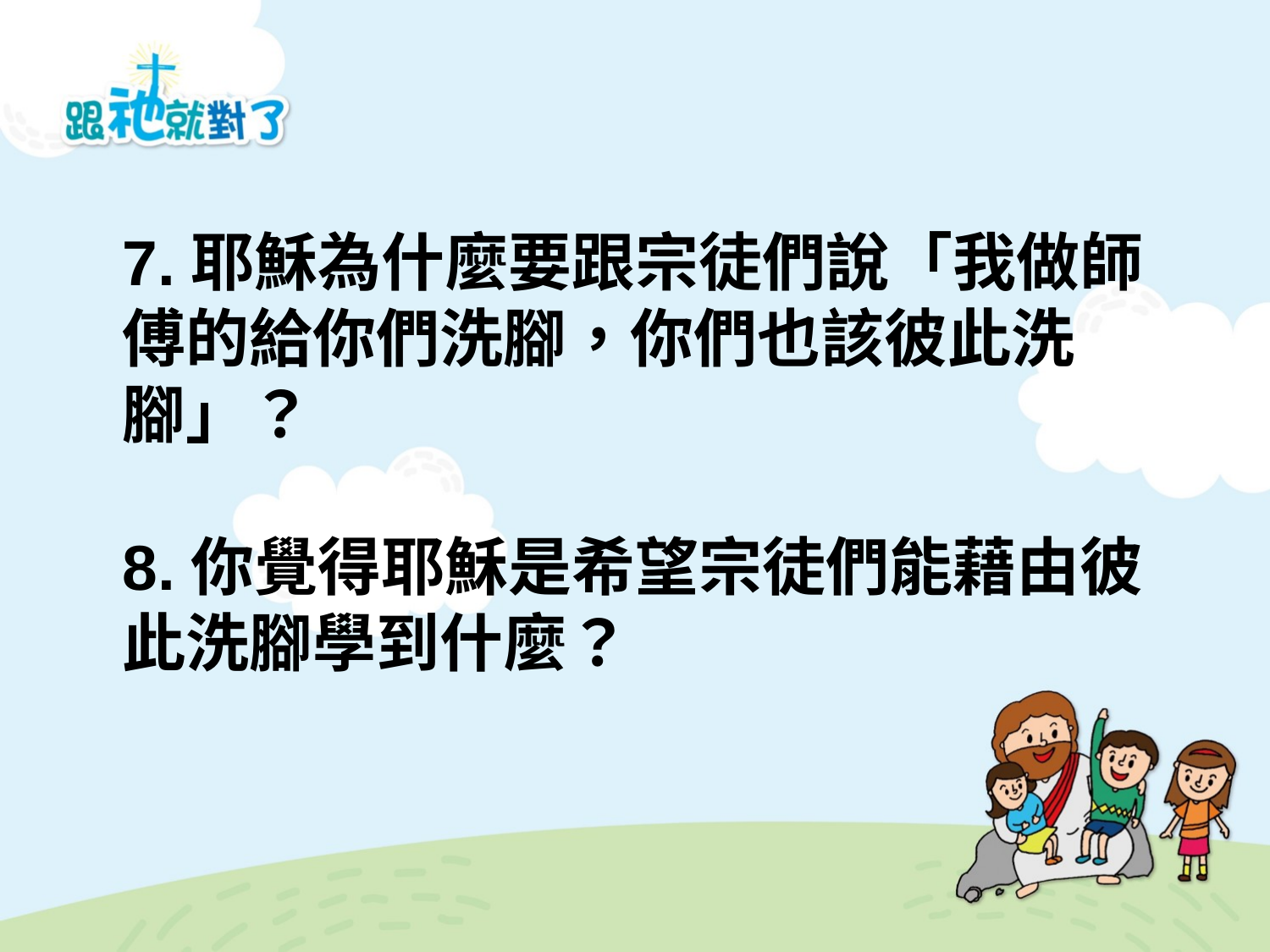

7.耶穌為什麼要跟宗徒們說「我做師傅的給你們洗腳，你們也該彼此洗腳」？

8.你覺得耶穌是希望宗徒們能藉由彼此洗腳學到什麼？